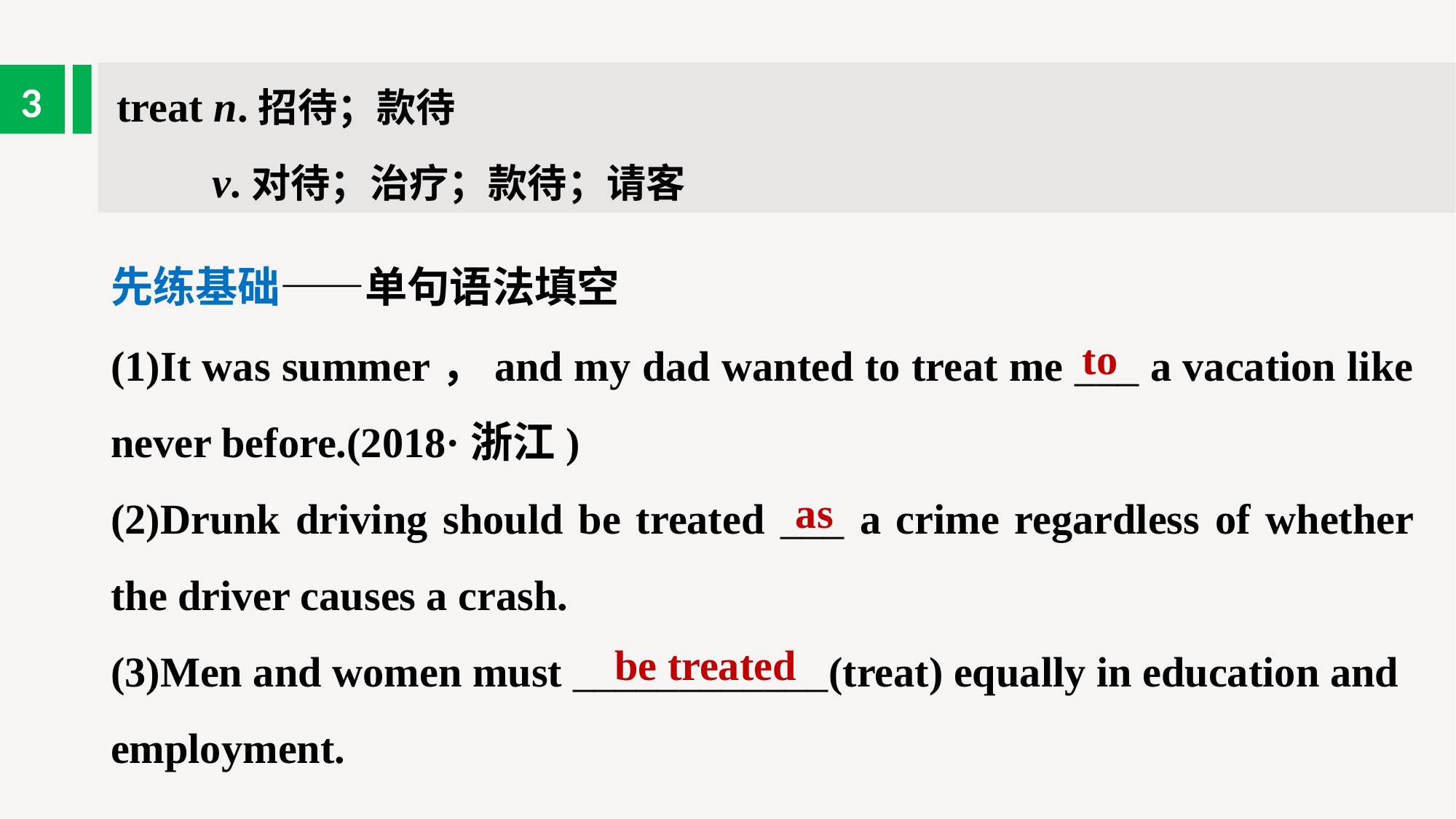

treat n.招待；款待
         v.对待；治疗；款待；请客

3
先练基础——单句语法填空
(1)It was summer，and my dad wanted to treat me ___ a vacation like never before.(2018·浙江)
(2)Drunk driving should be treated ___ a crime regardless of whether the driver causes a crash.
(3)Men and women must ____________(treat) equally in education and employment.
to
as
be treated